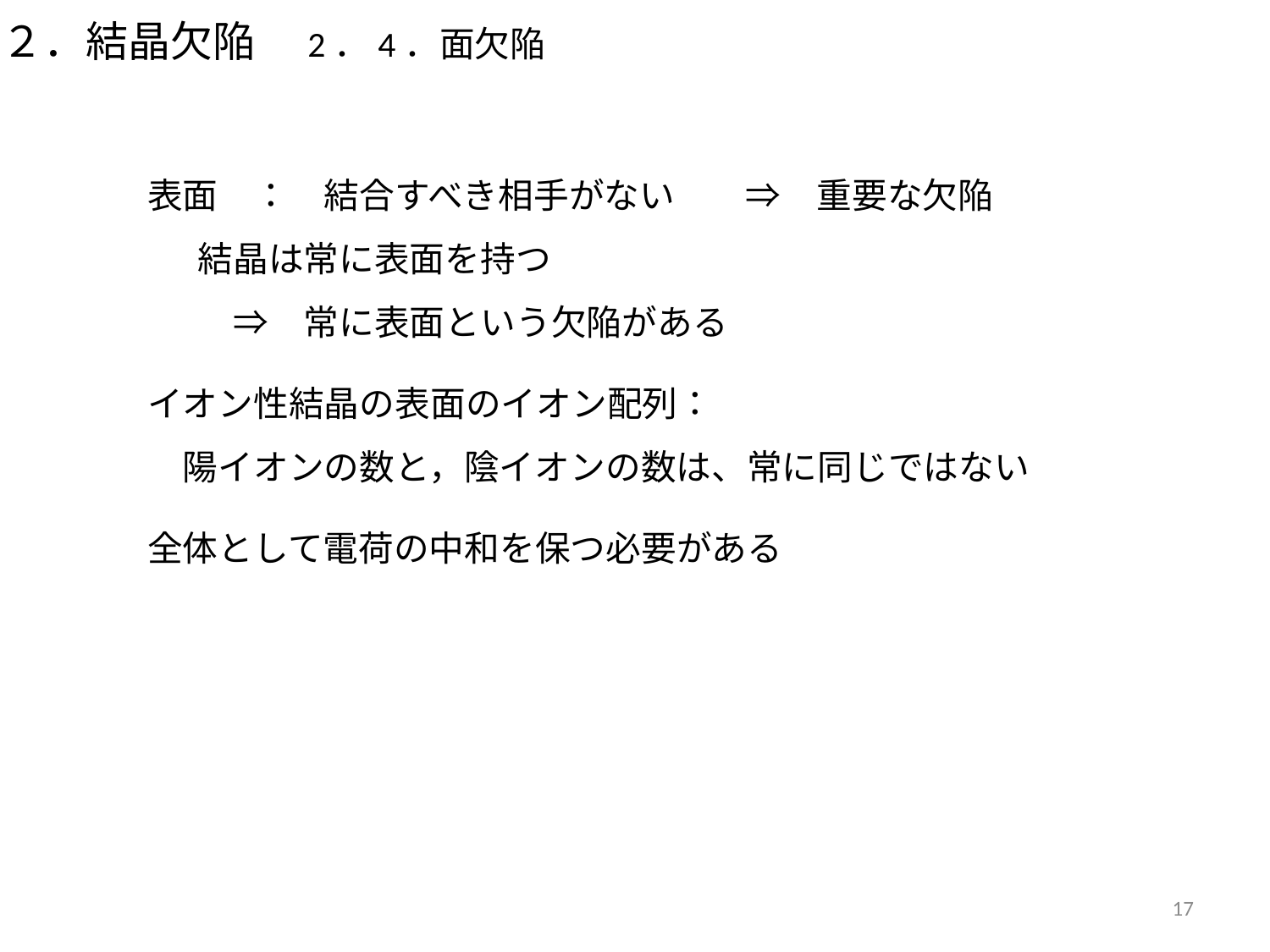

２．結晶欠陥　2．4．面欠陥
表面　：　結合すべき相手がない　　⇒　重要な欠陥
結晶は常に表面を持つ
　⇒　常に表面という欠陥がある
イオン性結晶の表面のイオン配列：
　陽イオンの数と，陰イオンの数は、常に同じではない
全体として電荷の中和を保つ必要がある
17